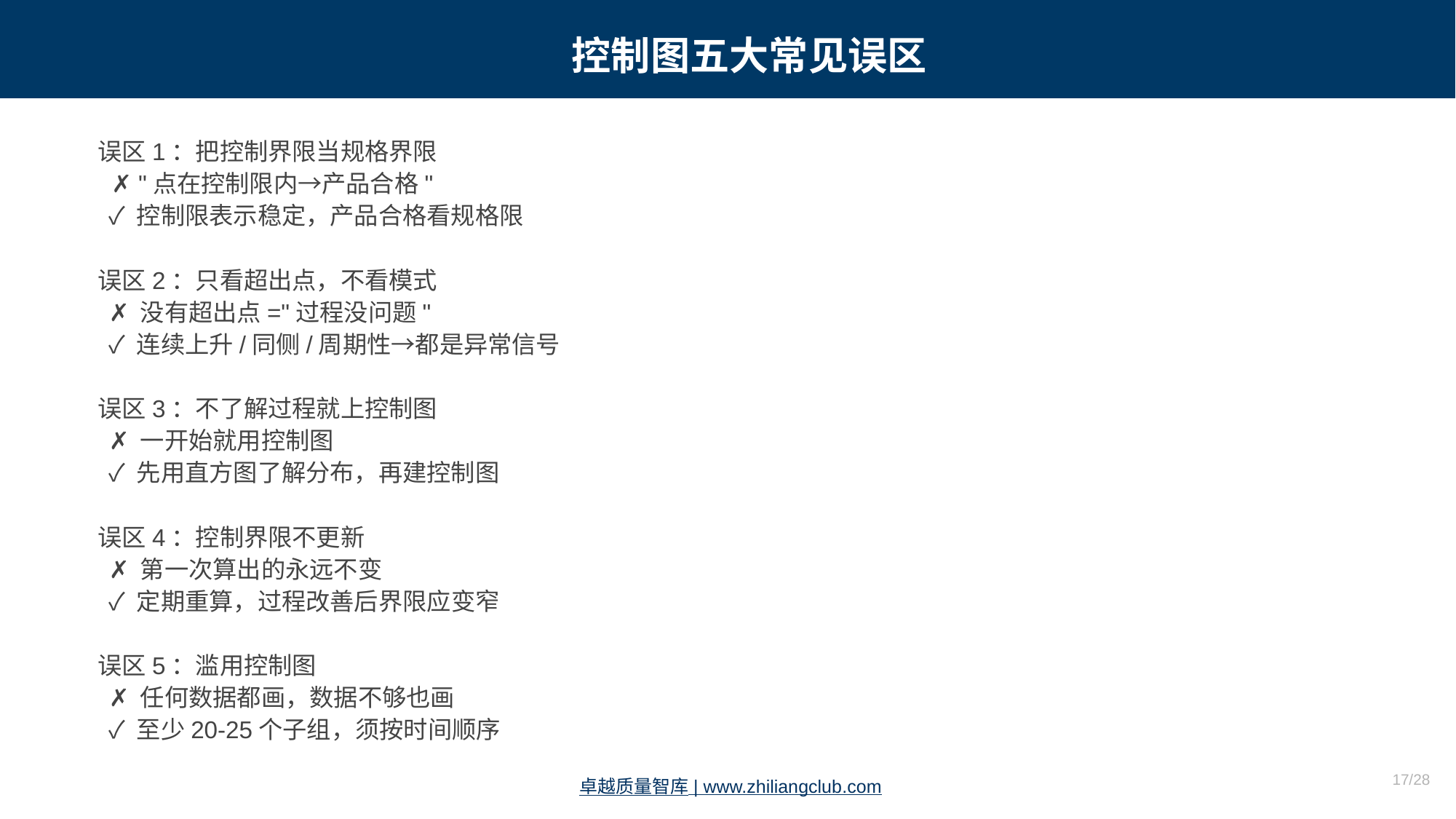

控制图五大常见误区
误区1：把控制界限当规格界限
  ✗ "点在控制限内→产品合格"
  ✓ 控制限表示稳定，产品合格看规格限

误区2：只看超出点，不看模式
  ✗ 没有超出点="过程没问题"
  ✓ 连续上升/同侧/周期性→都是异常信号

误区3：不了解过程就上控制图
  ✗ 一开始就用控制图
  ✓ 先用直方图了解分布，再建控制图

误区4：控制界限不更新
  ✗ 第一次算出的永远不变
  ✓ 定期重算，过程改善后界限应变窄

误区5：滥用控制图
  ✗ 任何数据都画，数据不够也画
  ✓ 至少20-25个子组，须按时间顺序
17/28